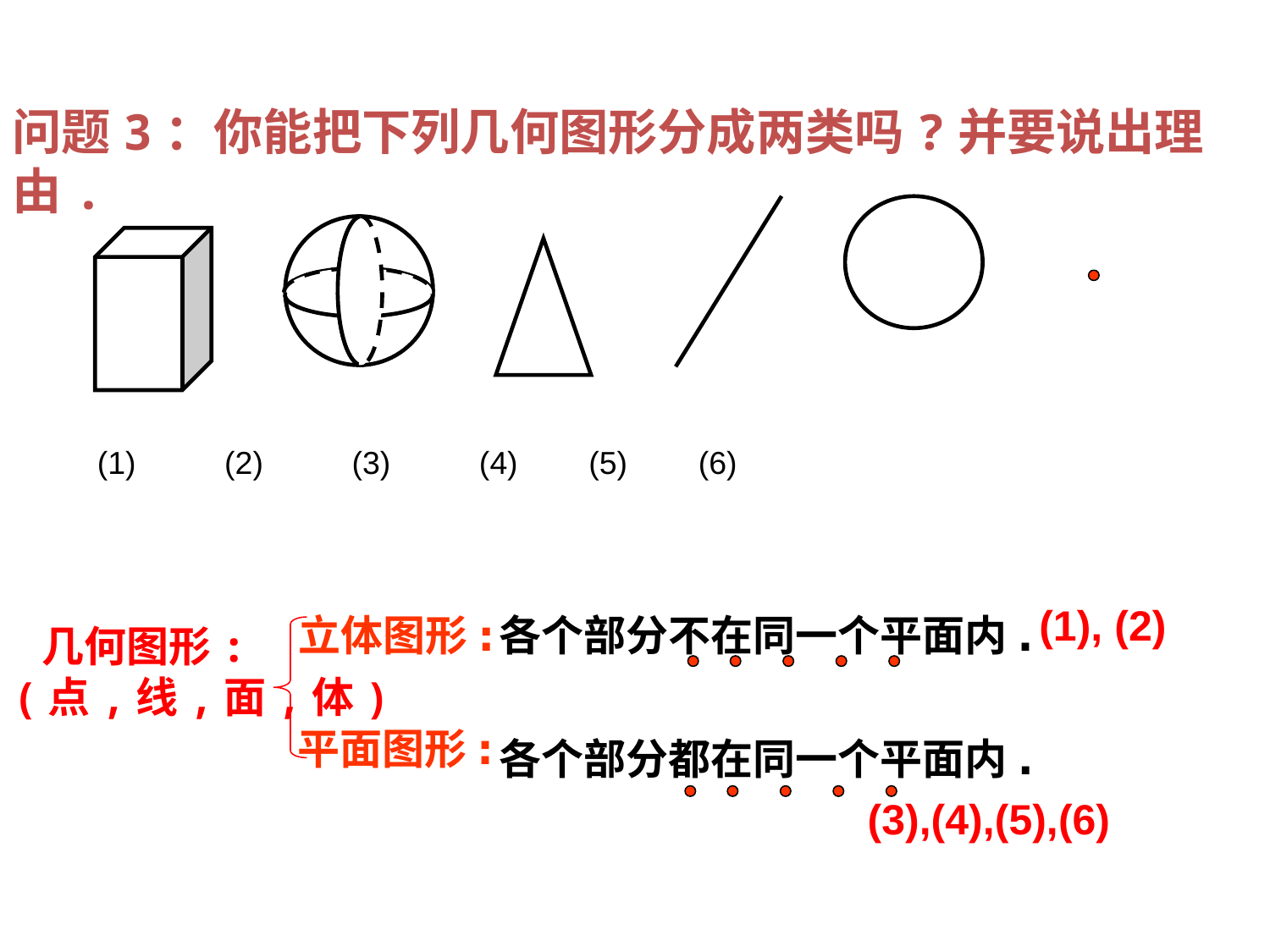

问题3：你能把下列几何图形分成两类吗?并要说出理由.

(1)          (2)          (3)          (4)        (5)        (6)

(1), (2)
立体图形:
各个部分不在同一个平面内.
  几何图形:
(点,线,面,体)

平面图形:
各个部分都在同一个平面内.

(3),(4),(5),(6)